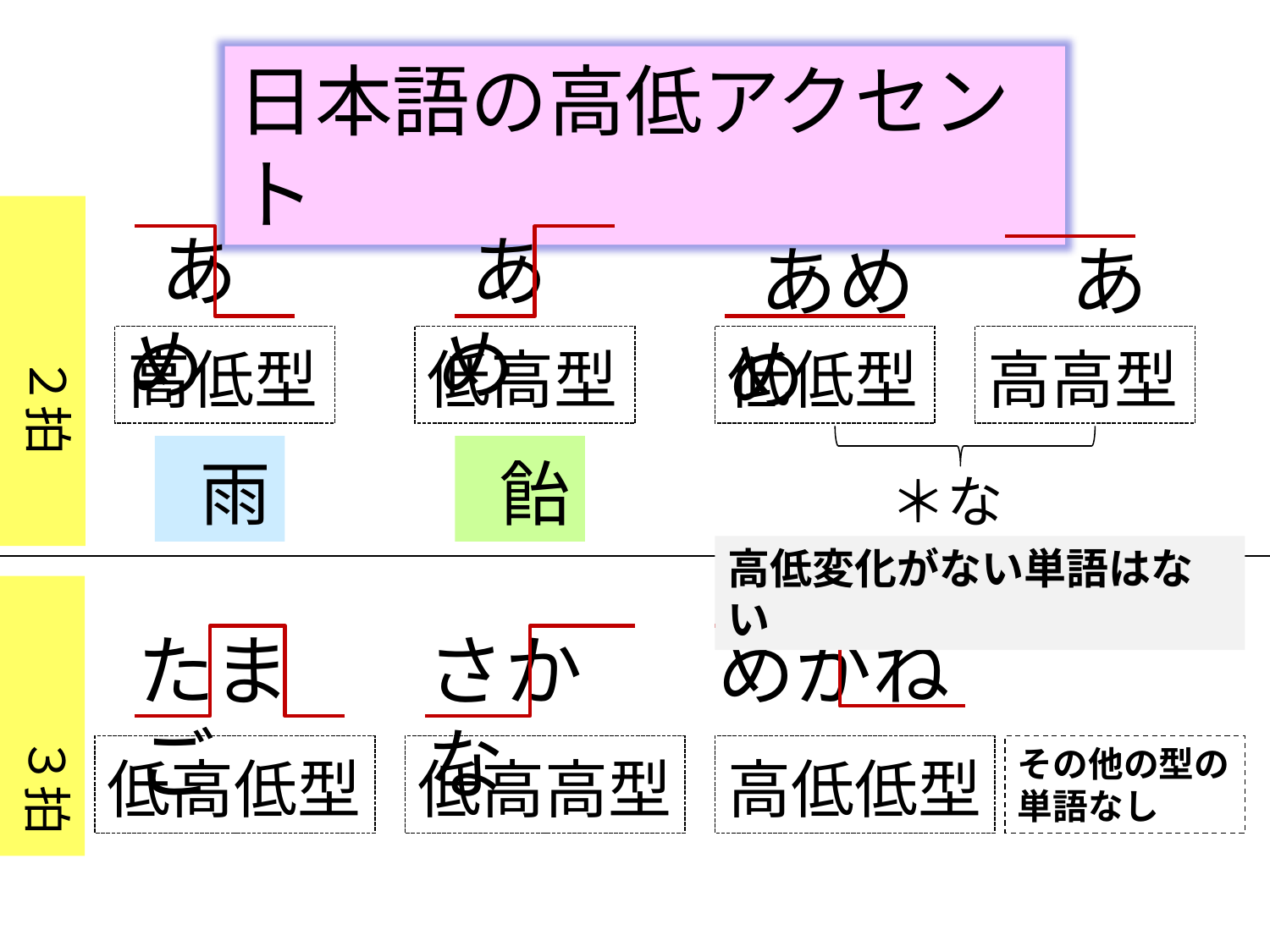

日本語の高低アクセント
　　　２拍
 あめ
 あめ
 あめ　　あめ

高低型
低高型
低低型
高高型
 雨
 飴
 ＊なし
高低変化がない単語はない
　　　３拍
たまご
さかな
めがね
低高低型
低高高型
高低低型
その他の型の
単語なし